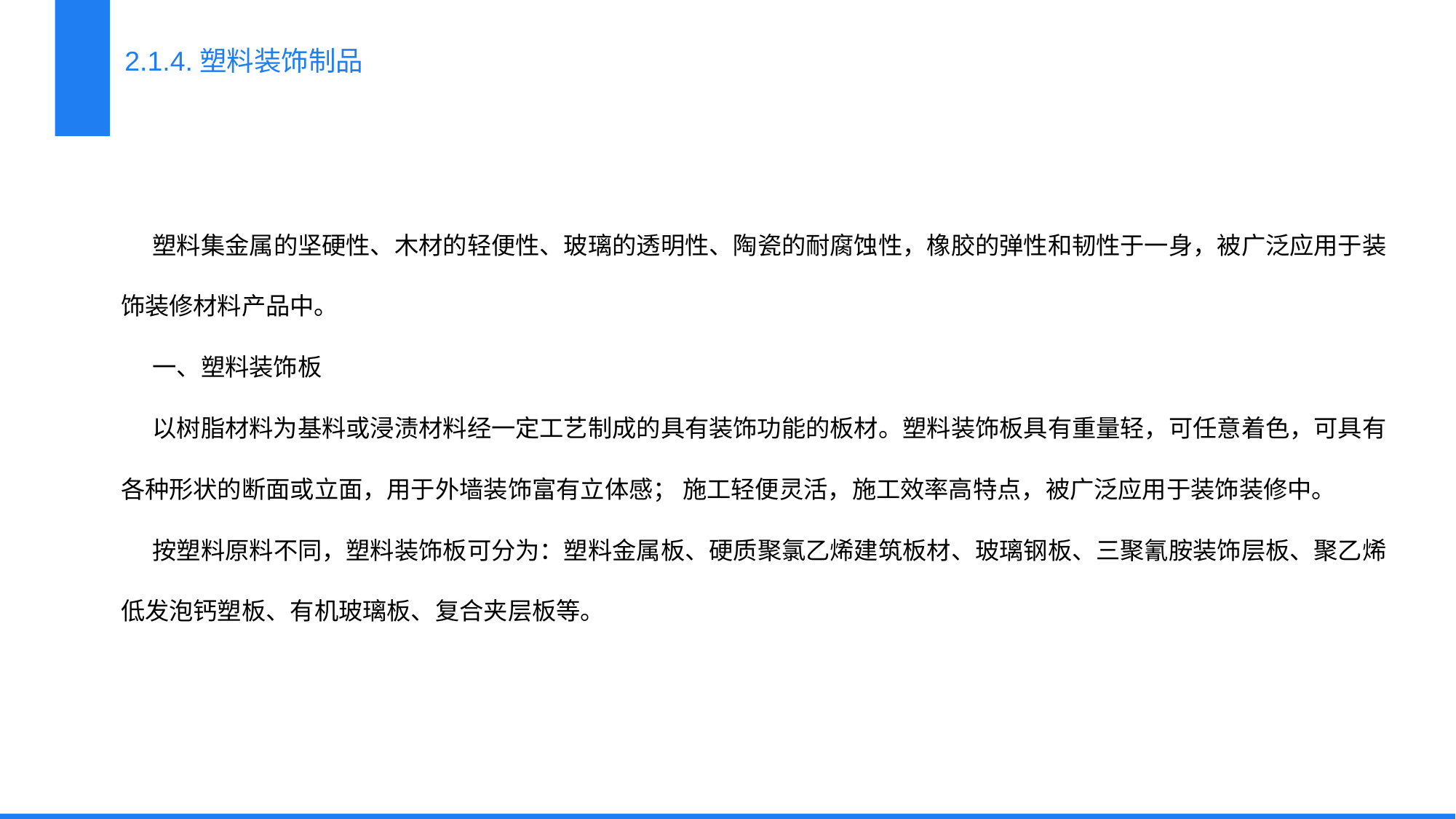

2.1.4.塑料装饰制品
塑料集金属的坚硬性、木材的轻便性、玻璃的透明性、陶瓷的耐腐蚀性，橡胶的弹性和韧性于一身，被广泛应用于装饰装修材料产品中。
一、塑料装饰板
以树脂材料为基料或浸渍材料经一定工艺制成的具有装饰功能的板材。塑料装饰板具有重量轻，可任意着色，可具有各种形状的断面或立面，用于外墙装饰富有立体感； 施工轻便灵活，施工效率高特点，被广泛应用于装饰装修中。
按塑料原料不同，塑料装饰板可分为：塑料金属板、硬质聚氯乙烯建筑板材、玻璃钢板、三聚氰胺装饰层板、聚乙烯低发泡钙塑板、有机玻璃板、复合夹层板等。